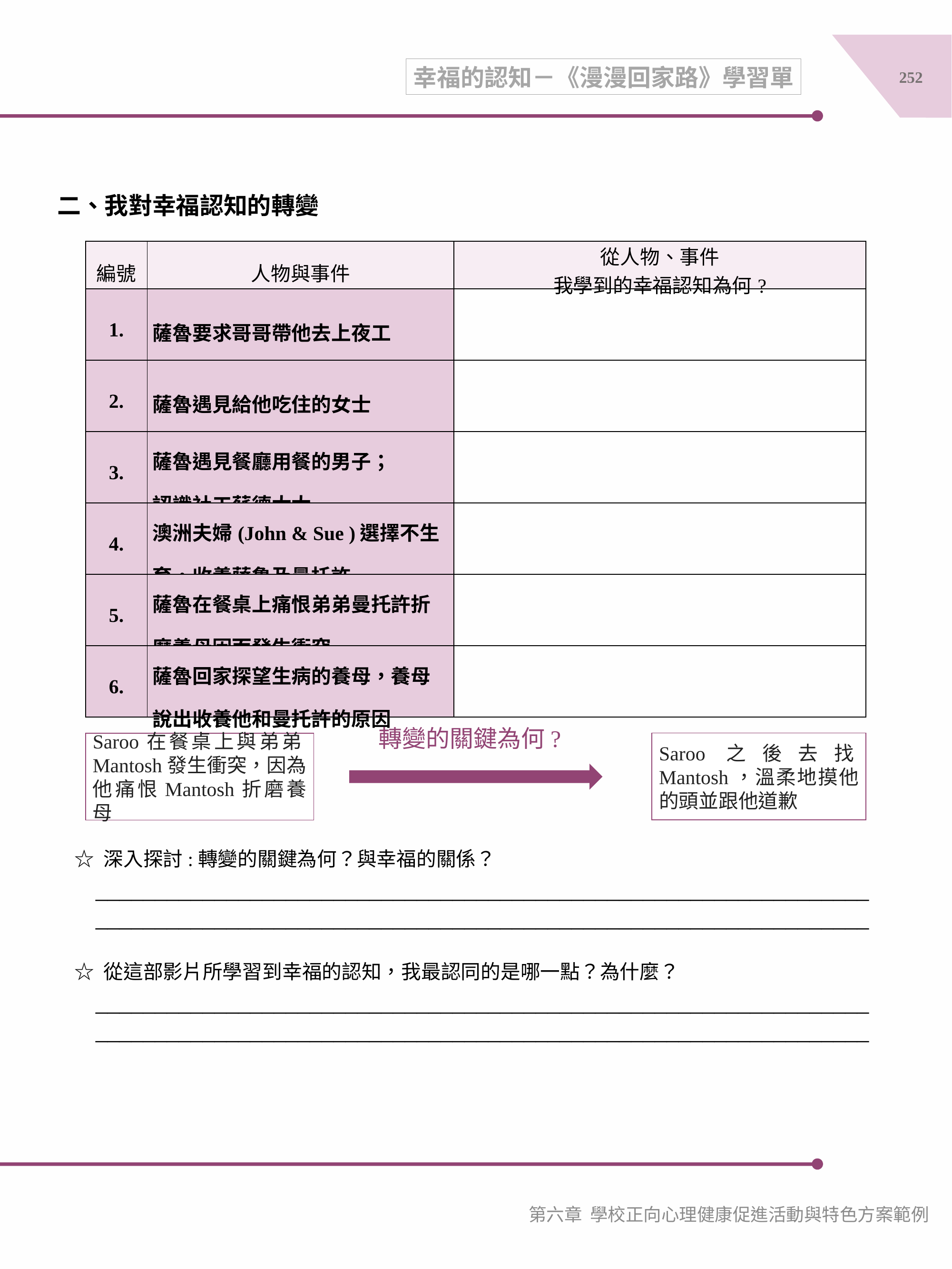

252
幸福的認知－《漫漫回家路》學習單
二、我對幸福認知的轉變
| 編號 | 人物與事件 | 從人物、事件 我學到的幸福認知為何? |
| --- | --- | --- |
| 1. | 薩魯要求哥哥帶他去上夜工 |  |
| 2. | 薩魯遇見給他吃住的女士 |  |
| 3. | 薩魯遇見餐廳用餐的男子； 認識社工蘇德太太 |  |
| 4. | 澳洲夫婦(John & Sue )選擇不生育，收養薩魯及曼托許 |  |
| 5. | 薩魯在餐桌上痛恨弟弟曼托許折磨養母因而發生衝突 |  |
| 6. | 薩魯回家探望生病的養母，養母說出收養他和曼托許的原因 |  |
轉變的關鍵為何?
Saroo之後去找Mantosh，溫柔地摸他的頭並跟他道歉
Saroo在餐桌上與弟弟Mantosh發生衝突，因為他痛恨Mantosh折磨養母

☆ 深入探討:轉變的關鍵為何？與幸福的關係？
_________________________________________________________________
_________________________________________________________________
☆ 從這部影片所學習到幸福的認知，我最認同的是哪一點？為什麼？
_________________________________________________________________
_________________________________________________________________
第六章  學校正向心理健康促進活動與特色方案範例